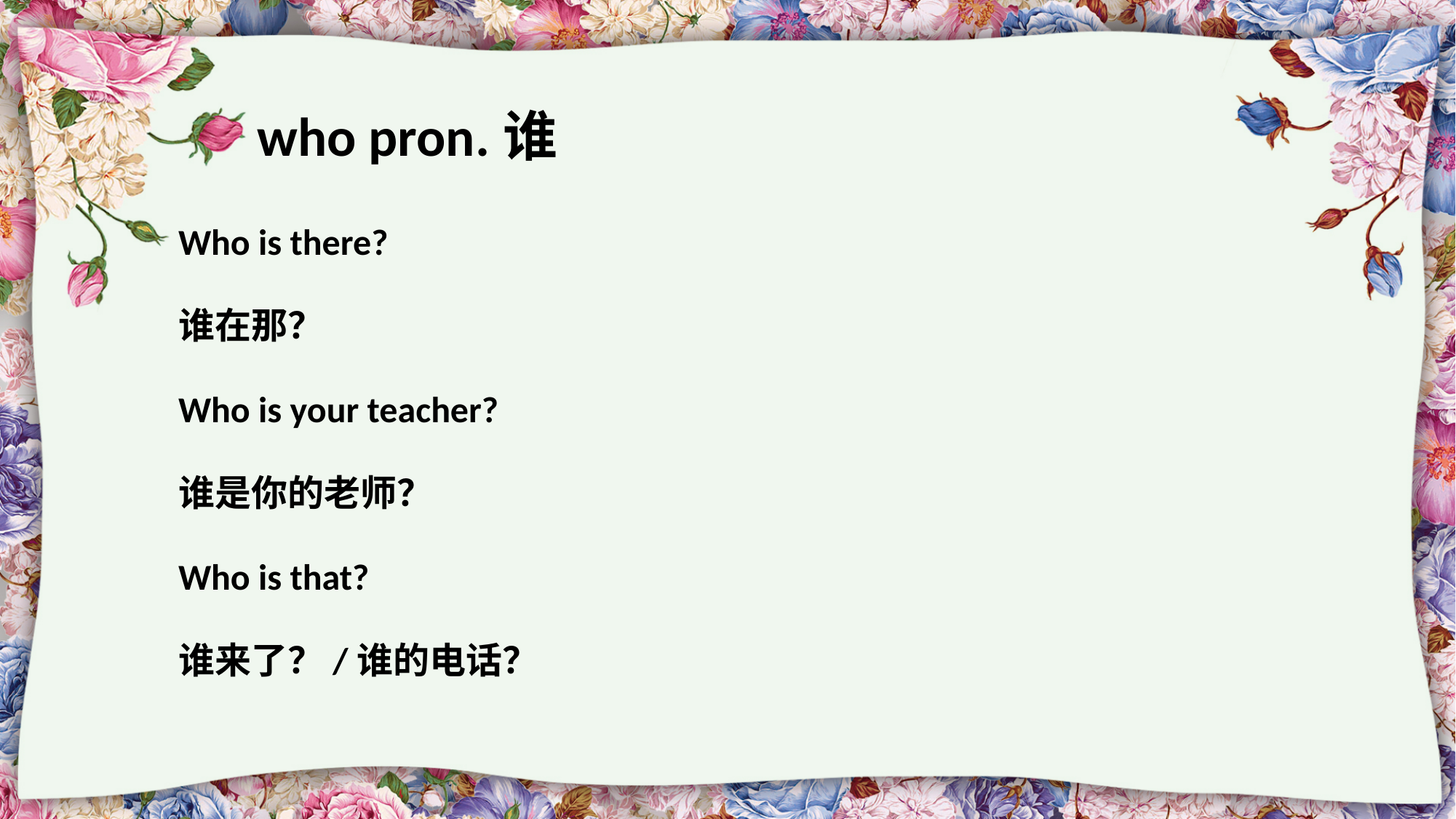

who pron.谁
Who is there?
谁在那？
Who is your teacher?
谁是你的老师？
Who is that?
谁来了？/谁的电话？